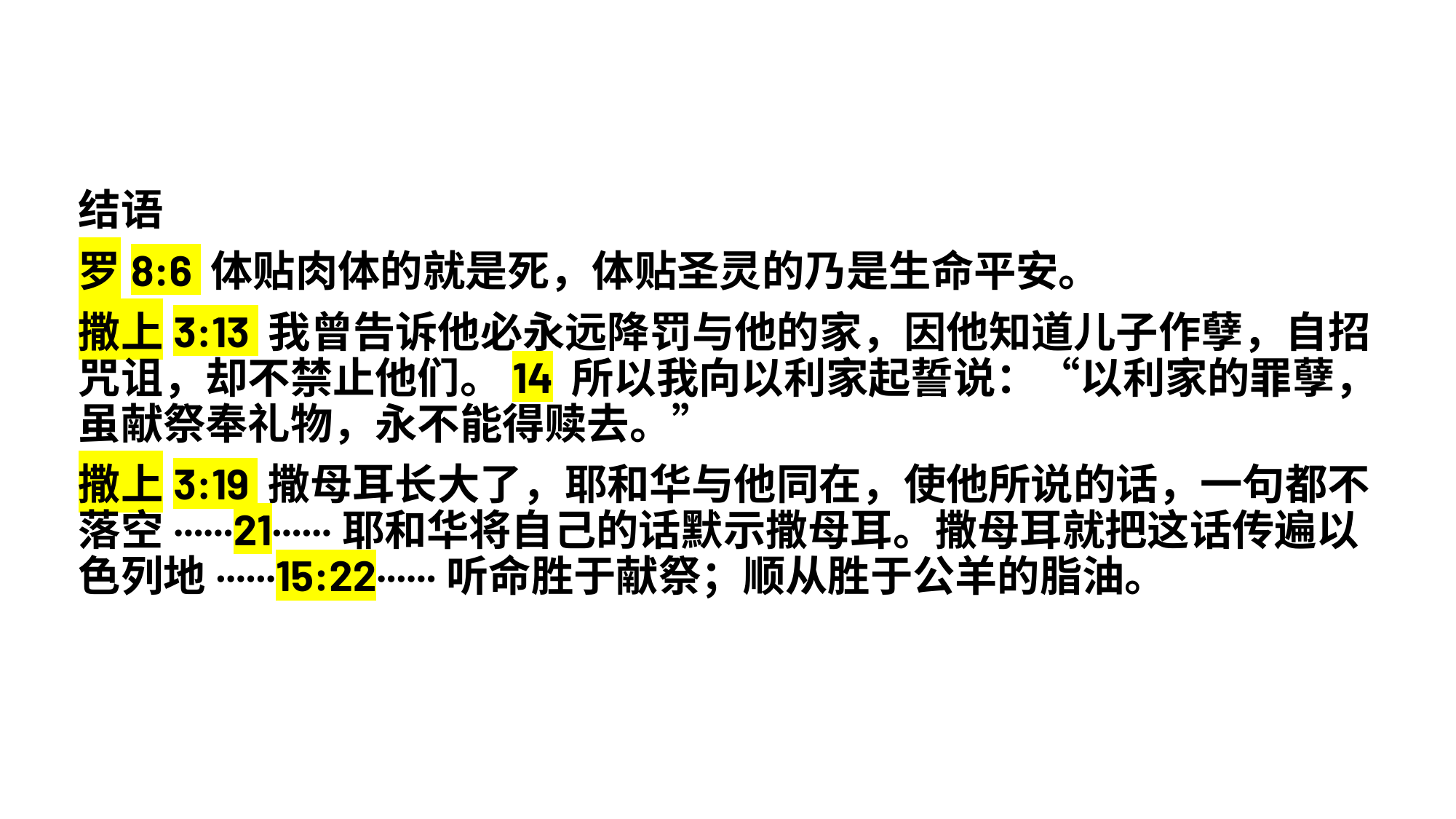

结语
罗8:6 体贴肉体的就是死，体贴圣灵的乃是生命平安。
撒上3:13 我曾告诉他必永远降罚与他的家，因他知道儿子作孽，自招咒诅，却不禁止他们。14 所以我向以利家起誓说：“以利家的罪孽，虽献祭奉礼物，永不能得赎去。”
撒上3:19 撒母耳长大了，耶和华与他同在，使他所说的话，一句都不落空······21······耶和华将自己的话默示撒母耳。撒母耳就把这话传遍以色列地······15:22······听命胜于献祭；顺从胜于公羊的脂油。